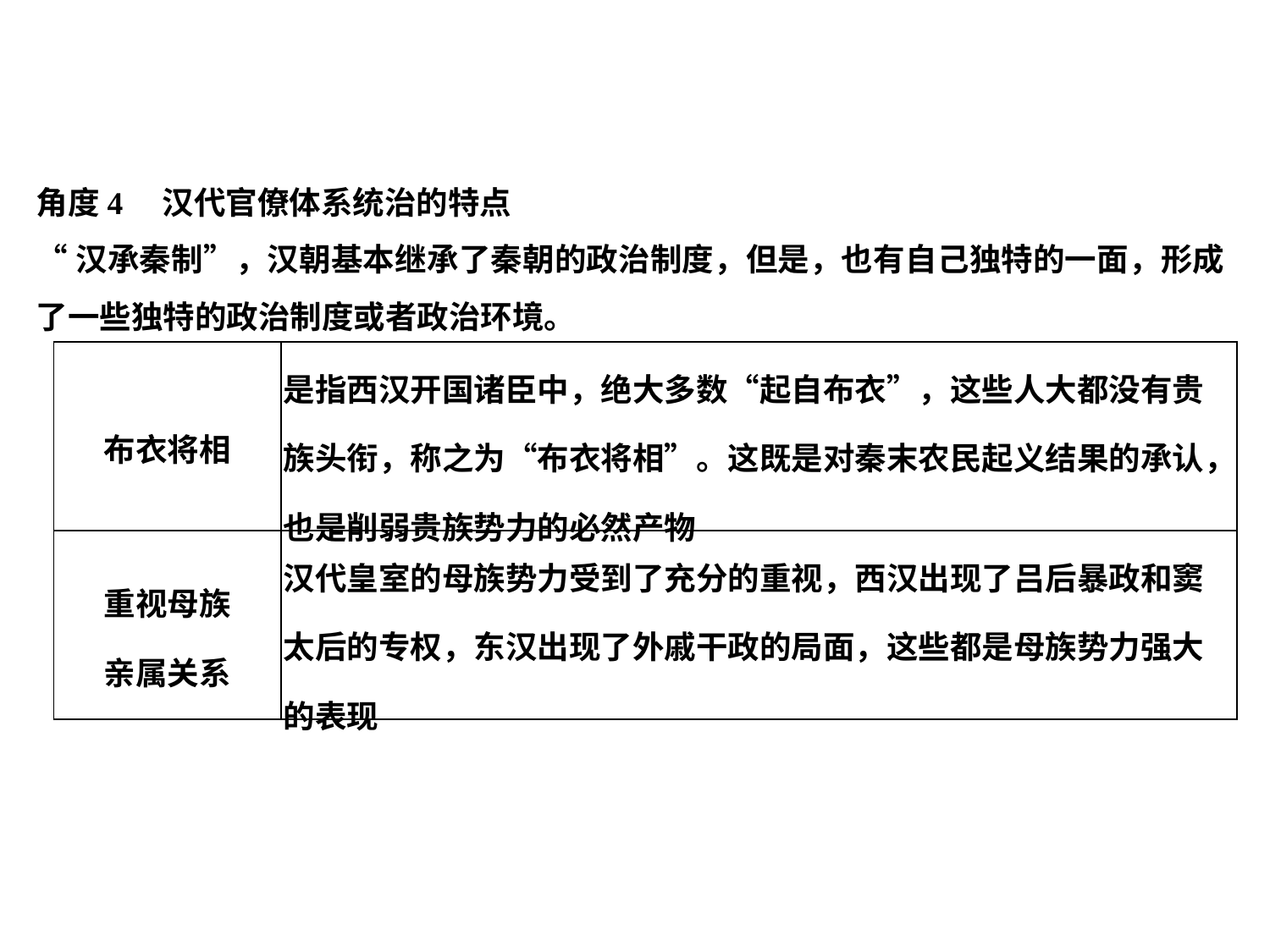

角度4　汉代官僚体系统治的特点
“汉承秦制”，汉朝基本继承了秦朝的政治制度，但是，也有自己独特的一面，形成了一些独特的政治制度或者政治环境。
| 布衣将相 | 是指西汉开国诸臣中，绝大多数“起自布衣”，这些人大都没有贵族头衔，称之为“布衣将相”。这既是对秦末农民起义结果的承认，也是削弱贵族势力的必然产物 |
| --- | --- |
| 重视母族 亲属关系 | 汉代皇室的母族势力受到了充分的重视，西汉出现了吕后暴政和窦太后的专权，东汉出现了外戚干政的局面，这些都是母族势力强大的表现 |